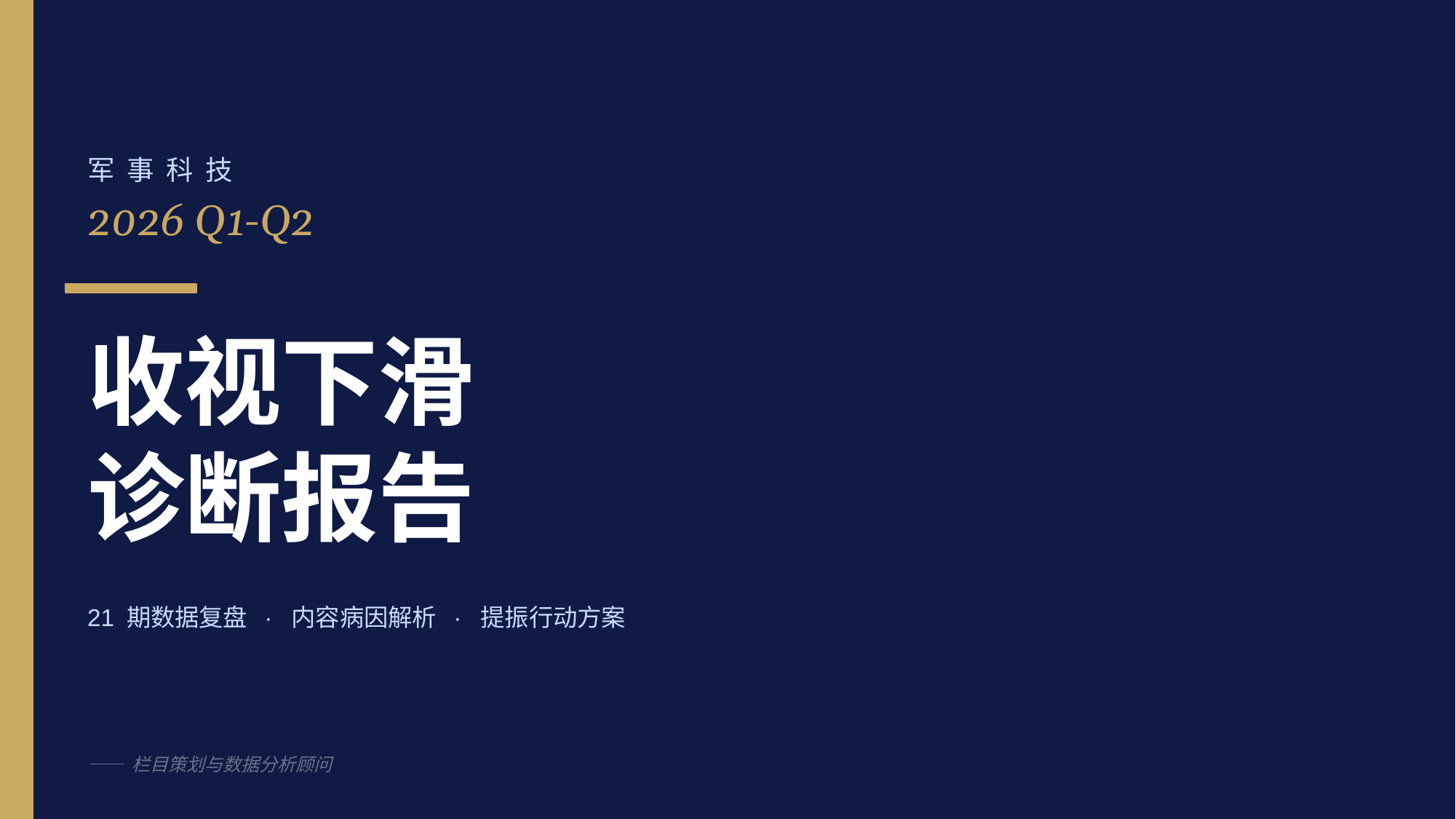

军事科技
2026 Q1-Q2

收视下滑
诊断报告
21 期数据复盘  ·  内容病因解析  ·  提振行动方案
—— 栏目策划与数据分析顾问